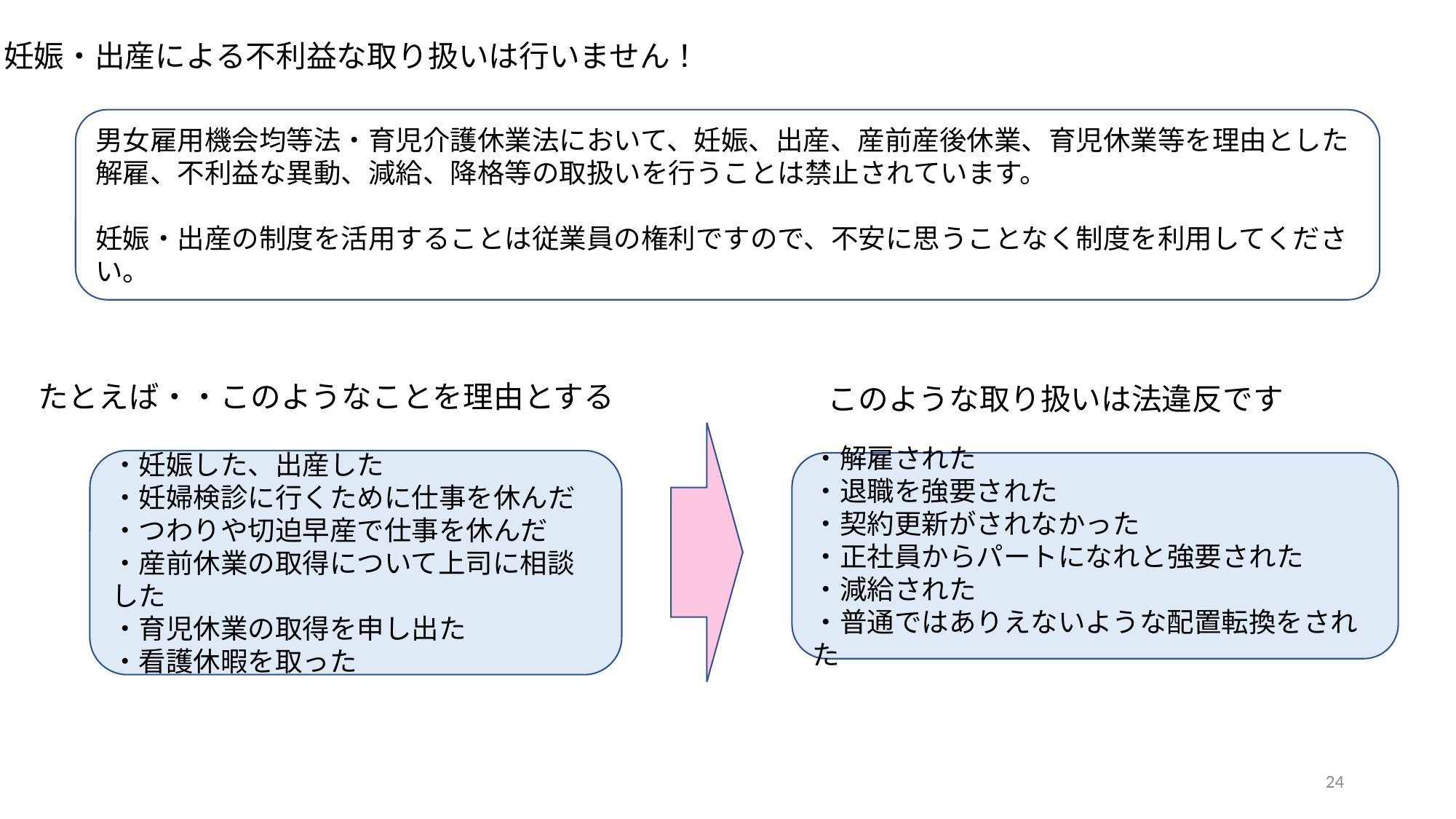

妊娠・出産による不利益な取り扱いは行いません！
男女雇用機会均等法・育児介護休業法において、妊娠、出産、産前産後休業、育児休業等を理由とした解雇、不利益な異動、減給、降格等の取扱いを行うことは禁止されています。

妊娠・出産の制度を活用することは従業員の権利ですので、不安に思うことなく制度を利用してください。
たとえば・・このようなことを理由とする
このような取り扱いは法違反です

・妊娠した、出産した
・妊婦検診に行くために仕事を休んだ
・つわりや切迫早産で仕事を休んだ
・産前休業の取得について上司に相談した
・育児休業の取得を申し出た
・看護休暇を取った
・解雇された
・退職を強要された
・契約更新がされなかった
・正社員からパートになれと強要された
・減給された
・普通ではありえないような配置転換をされた
24